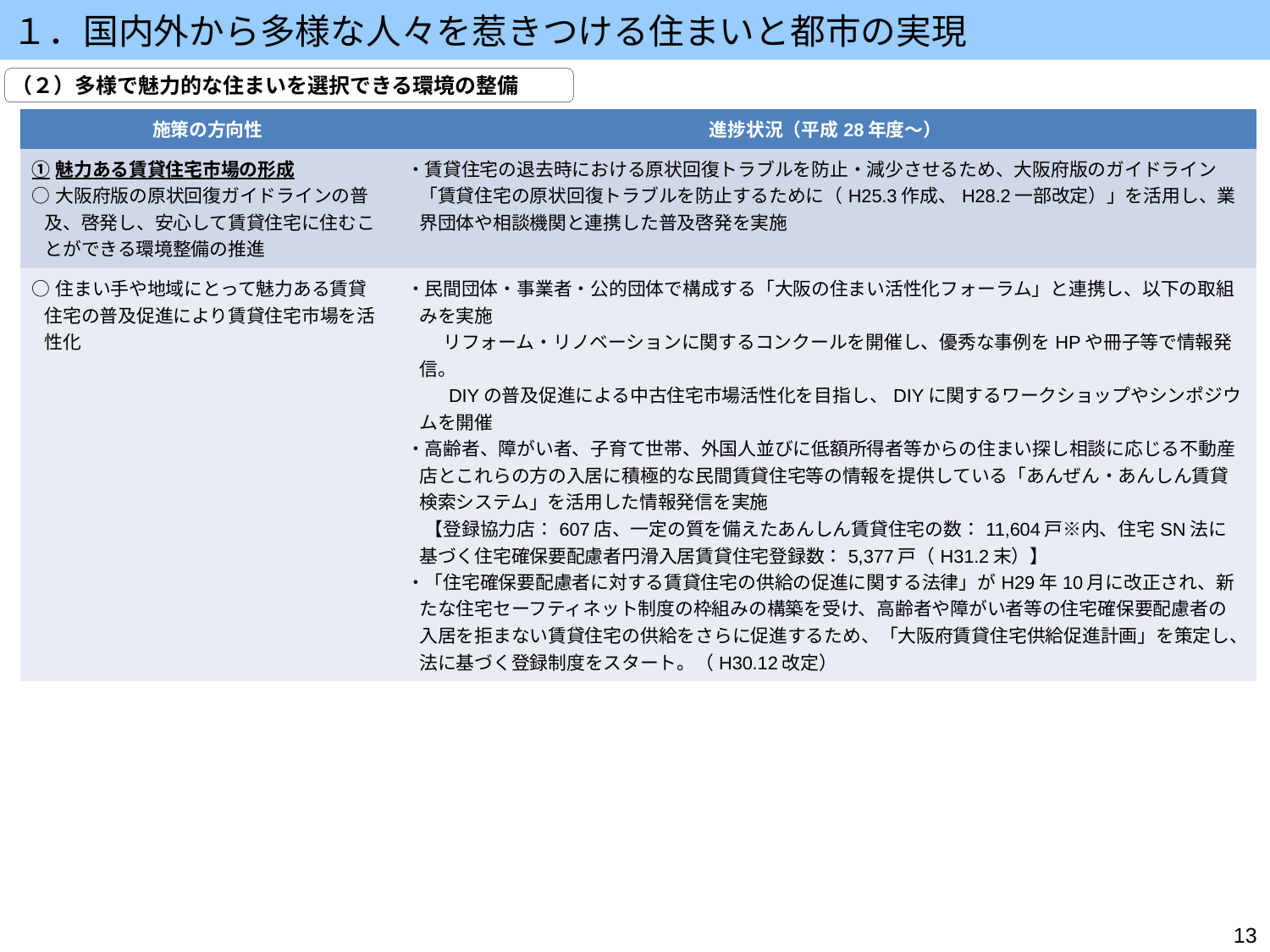

１．国内外から多様な人々を惹きつける住まいと都市の実現
（２）多様で魅力的な住まいを選択できる環境の整備
| 施策の方向性 | 進捗状況（平成28年度～） |
| --- | --- |
| ①魅力ある賃貸住宅市場の形成 ○大阪府版の原状回復ガイドラインの普及、啓発し、安心して賃貸住宅に住むことができる環境整備の推進 | ・賃貸住宅の退去時における原状回復トラブルを防止・減少させるため、大阪府版のガイドライン「賃貸住宅の原状回復トラブルを防止するために（H25.3作成、H28.2一部改定）」を活用し、業界団体や相談機関と連携した普及啓発を実施 |
| ○住まい手や地域にとって魅力ある賃貸住宅の普及促進により賃貸住宅市場を活性化 | ・民間団体・事業者・公的団体で構成する「大阪の住まい活性化フォーラム」と連携し、以下の取組みを実施 　　リフォーム・リノベーションに関するコンクールを開催し、優秀な事例をHPや冊子等で情報発信。 　　DIYの普及促進による中古住宅市場活性化を目指し、DIYに関するワークショップやシンポジウムを開催 ・高齢者、障がい者、子育て世帯、外国人並びに低額所得者等からの住まい探し相談に応じる不動産店とこれらの方の入居に積極的な民間賃貸住宅等の情報を提供している「あんぜん・あんしん賃貸検索システム」を活用した情報発信を実施 　【登録協力店：607店、一定の質を備えたあんしん賃貸住宅の数：11,604戸※内、住宅SN法に基づく住宅確保要配慮者円滑入居賃貸住宅登録数：5,377戸（H31.2末）】 ・「住宅確保要配慮者に対する賃貸住宅の供給の促進に関する法律」がH29年10月に改正され、新たな住宅セーフティネット制度の枠組みの構築を受け、高齢者や障がい者等の住宅確保要配慮者の入居を拒まない賃貸住宅の供給をさらに促進するため、「大阪府賃貸住宅供給促進計画」を策定し、法に基づく登録制度をスタート。（H30.12改定） |
13